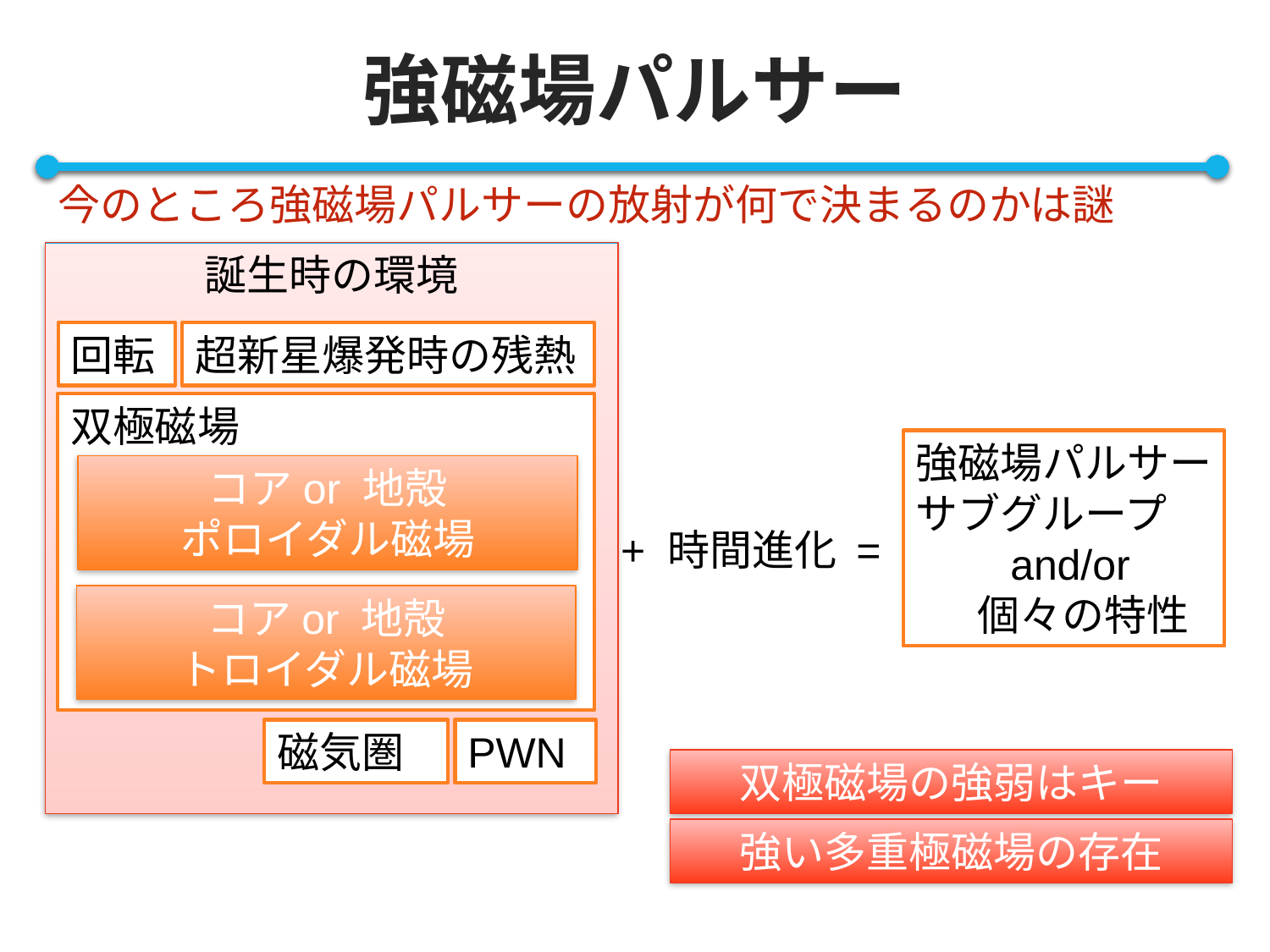

# 強磁場パルサー
今のところ強磁場パルサーの放射が何で決まるのかは謎
誕生時の環境

回転
超新星爆発時の残熱
双極磁場

強磁場パルサー
サブグループ
　　and/or
 　個々の特性
コアor 地殻
ポロイダル磁場
+ 時間進化 =
コアor 地殻
トロイダル磁場
磁気圏
PWN
双極磁場の強弱はキー
強い多重極磁場の存在